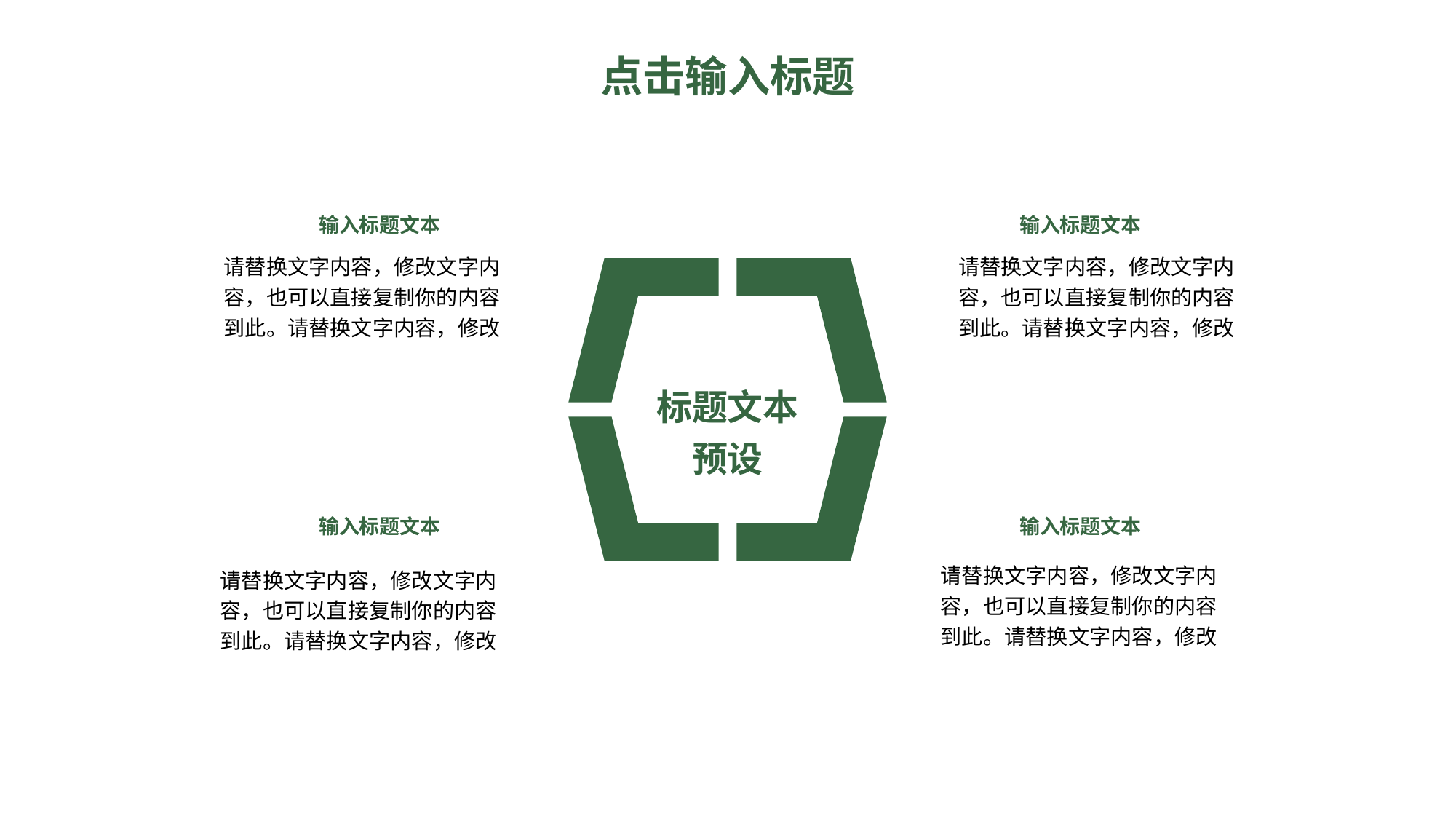

点击输入标题
输入标题文本
输入标题文本
请替换文字内容，修改文字内容，也可以直接复制你的内容到此。请替换文字内容，修改
请替换文字内容，修改文字内容，也可以直接复制你的内容到此。请替换文字内容，修改

标题文本
预设

输入标题文本
输入标题文本
请替换文字内容，修改文字内容，也可以直接复制你的内容到此。请替换文字内容，修改
请替换文字内容，修改文字内容，也可以直接复制你的内容到此。请替换文字内容，修改